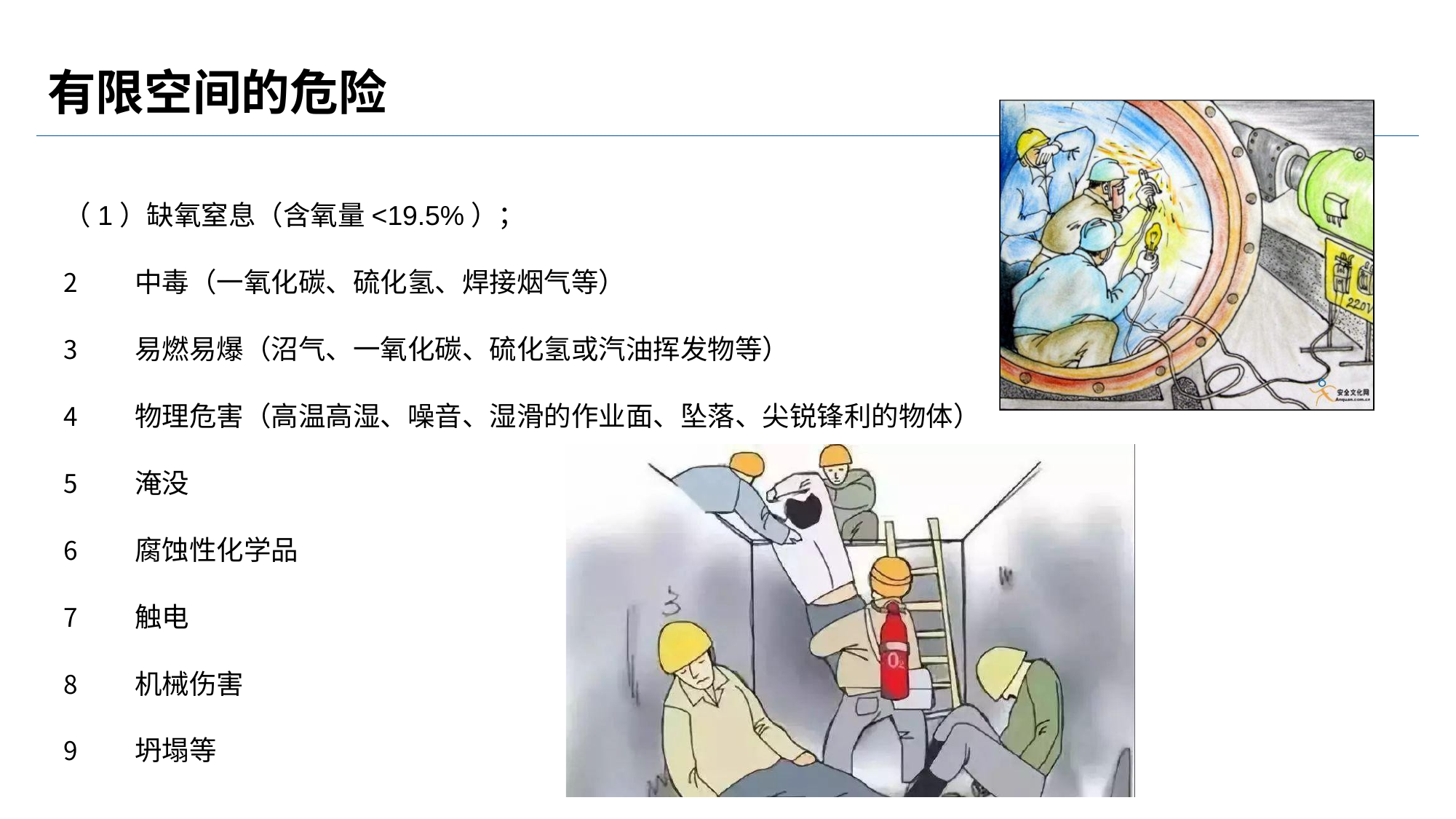

# 有限空间的危险

（1）缺氧窒息（含氧量<19.5%）；

中毒（一氧化碳、硫化氢、焊接烟气等）

易燃易爆（沼气、一氧化碳、硫化氢或汽油挥发物等）

物理危害（高温高湿、噪音、湿滑的作业面、坠落、尖锐锋利的物体）

淹没

腐蚀性化学品

触电

机械伤害

坍塌等

14